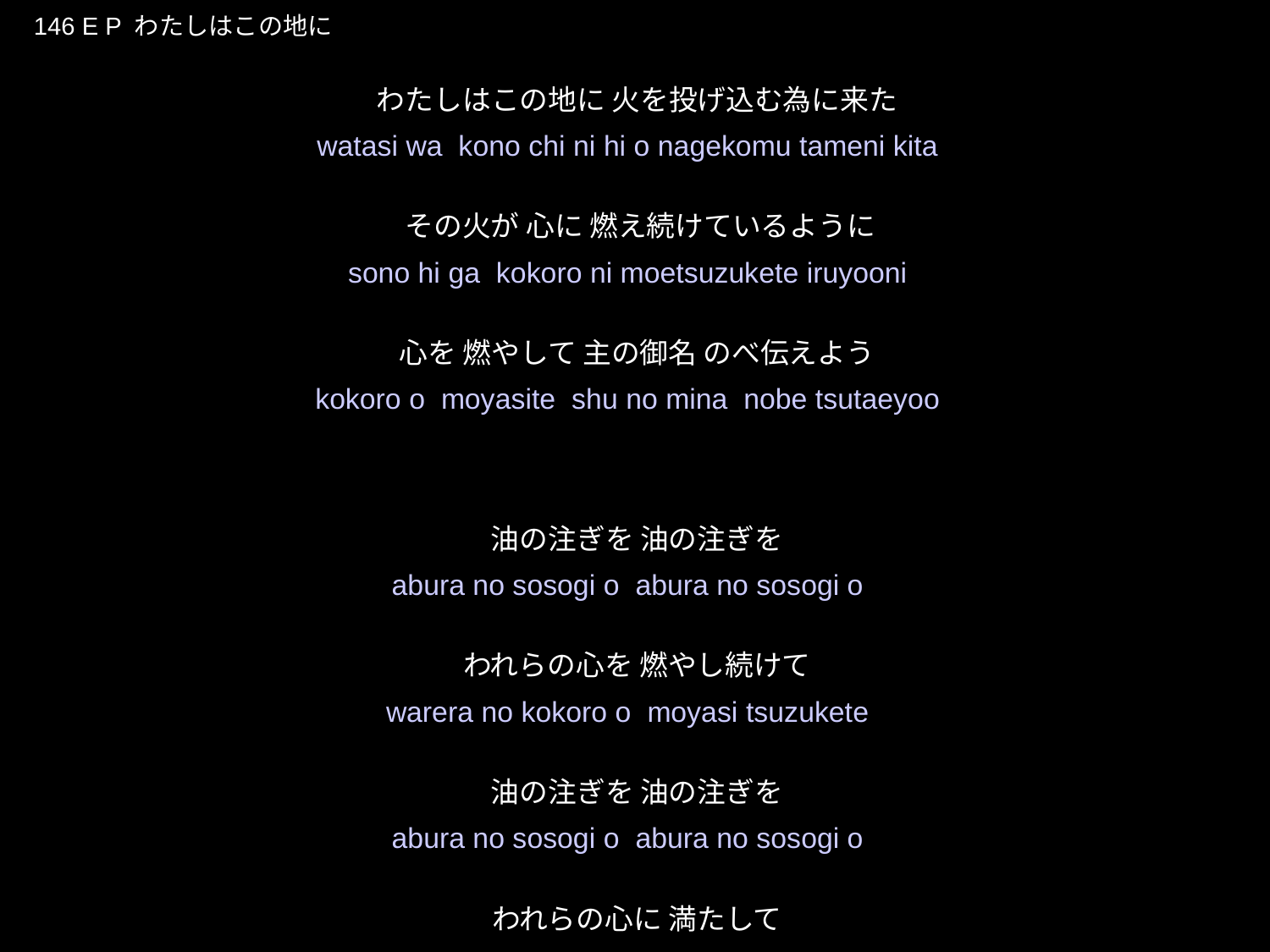

わたしはこのちにひをなげこむためにきた
★P
146 E P わたしはこの地に
わたしはこの地に 火を投げ込む為に来た
 その火が 心に 燃え続けているように
心を 燃やして 主の御名 のべ伝えよう
油の注ぎを 油の注ぎを
われらの心を 燃やし続けて
油の注ぎを 油の注ぎを
われらの心に 満たして
★３
watasi wa  kono chi ni hi o nagekomu tameni kita
sono hi ga  kokoro ni moetsuzukete iruyooni
kokoro o  moyasite  shu no mina  nobe tsutaeyoo
abura no sosogi o  abura no sosogi o
warera no kokoro o  moyasi tsuzukete
abura no sosogi o  abura no sosogi o
warera no kokoro ni  mitasite